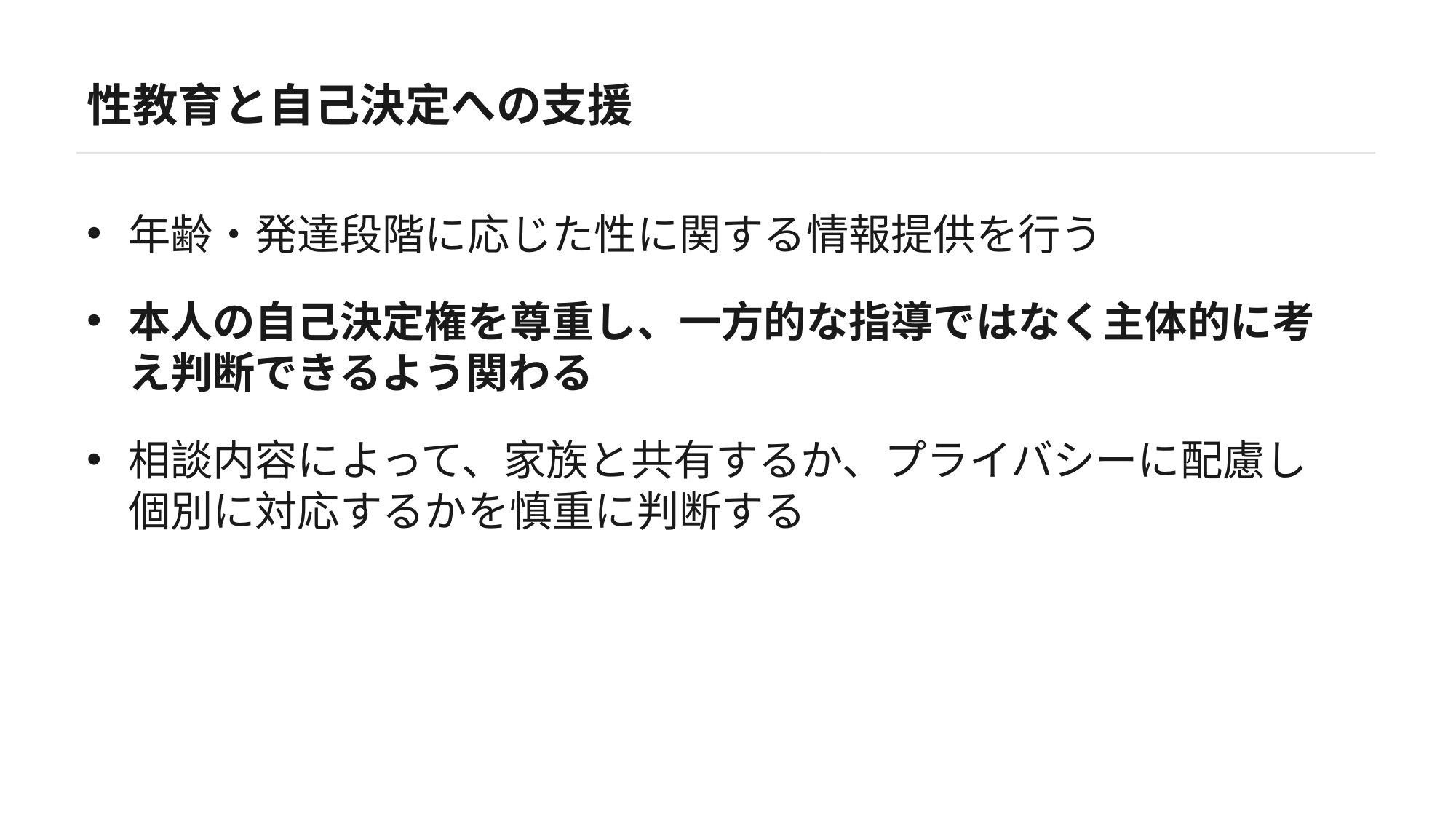

性教育と自己決定への支援

年齢・発達段階に応じた性に関する情報提供を行う
本人の自己決定権を尊重し、一方的な指導ではなく主体的に考え判断できるよう関わる
相談内容によって、家族と共有するか、プライバシーに配慮し個別に対応するかを慎重に判断する